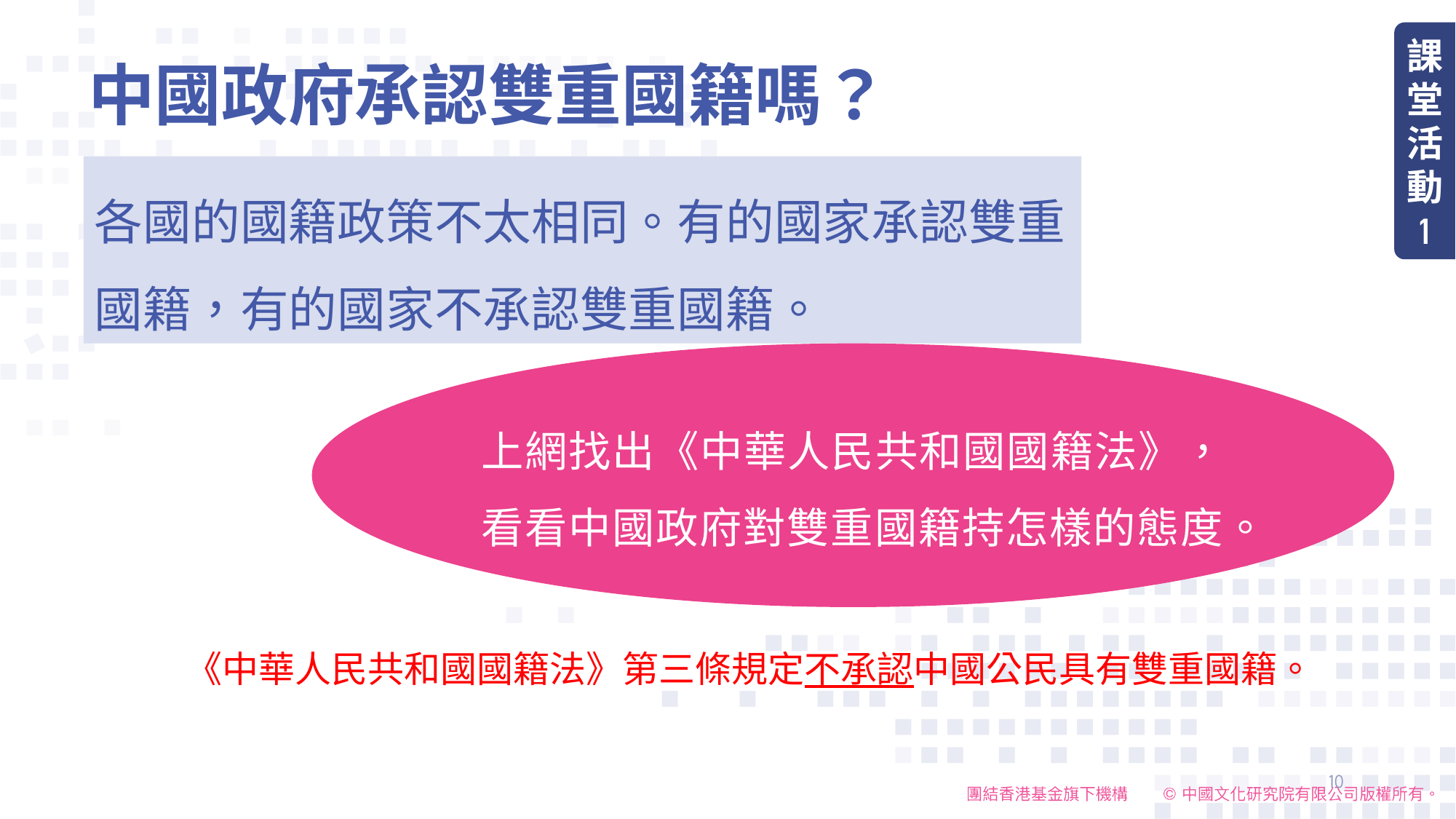

課堂活動
1
# 中國政府承認雙重國籍嗎？

各國的國籍政策不太相同。有的國家承認雙重國籍，有的國家不承認雙重國籍。
上網找出《中華人民共和國國籍法》，看看中國政府對雙重國籍持怎樣的態度。
《中華人民共和國國籍法》第三條規定不承認中國公民具有雙重國籍。
10